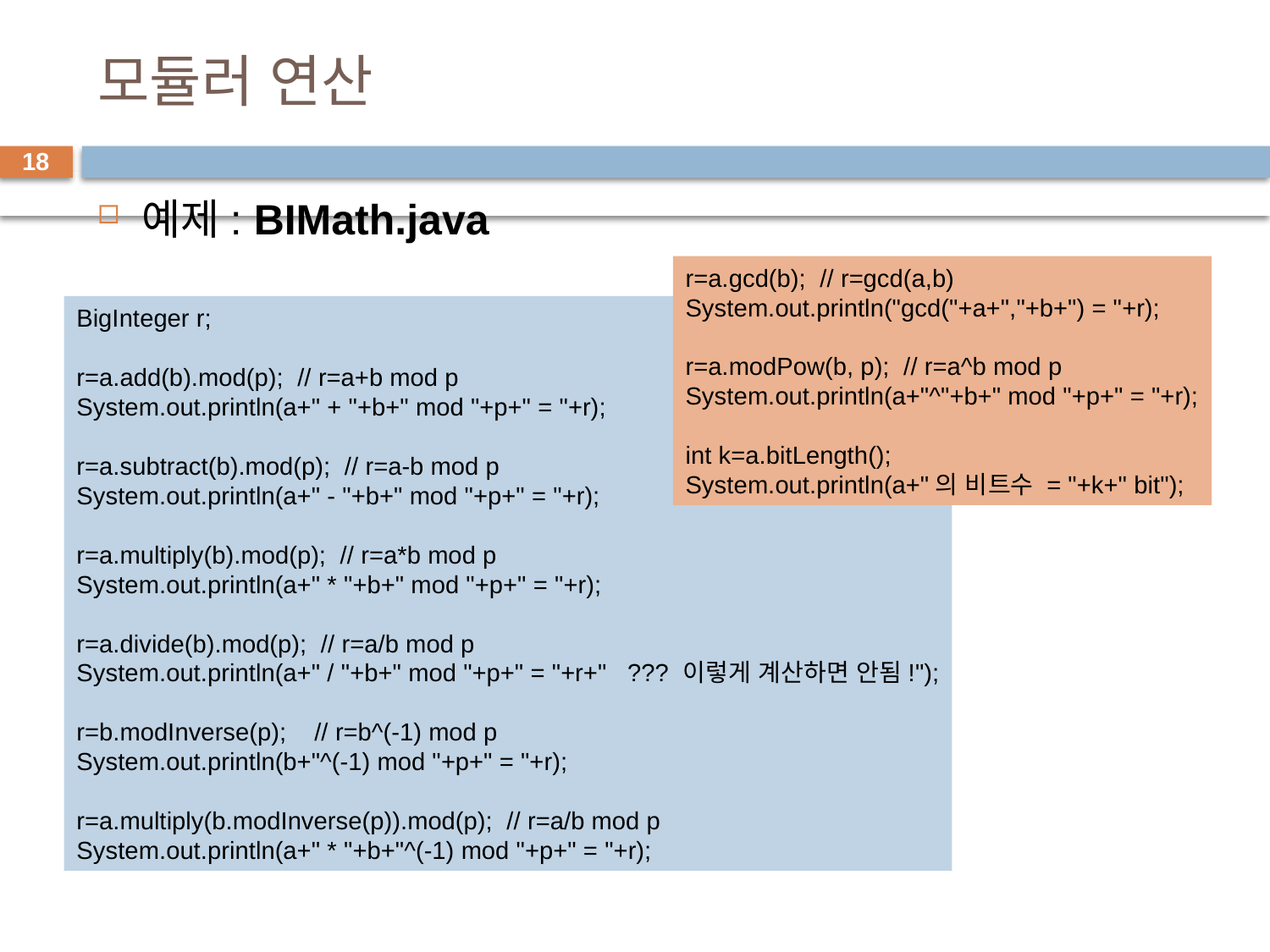

# 모듈러 연산
18
예제: BIMath.java
r=a.gcd(b);  // r=gcd(a,b)
System.out.println("gcd("+a+","+b+") = "+r);

r=a.modPow(b, p);  // r=a^b mod p
System.out.println(a+"^"+b+" mod "+p+" = "+r);

int k=a.bitLength();
System.out.println(a+"의 비트수 = "+k+" bit");
BigInteger r;

r=a.add(b).mod(p);  // r=a+b mod p
System.out.println(a+" + "+b+" mod "+p+" = "+r);

r=a.subtract(b).mod(p);  // r=a-b mod p
System.out.println(a+" - "+b+" mod "+p+" = "+r);

r=a.multiply(b).mod(p);  // r=a*b mod p
System.out.println(a+" * "+b+" mod "+p+" = "+r);

r=a.divide(b).mod(p);  // r=a/b mod p
System.out.println(a+" / "+b+" mod "+p+" = "+r+"   ??? 이렇게 계산하면 안됨!");

r=b.modInverse(p);    // r=b^(-1) mod p
System.out.println(b+"^(-1) mod "+p+" = "+r);

r=a.multiply(b.modInverse(p)).mod(p);  // r=a/b mod p
System.out.println(a+" * "+b+"^(-1) mod "+p+" = "+r);